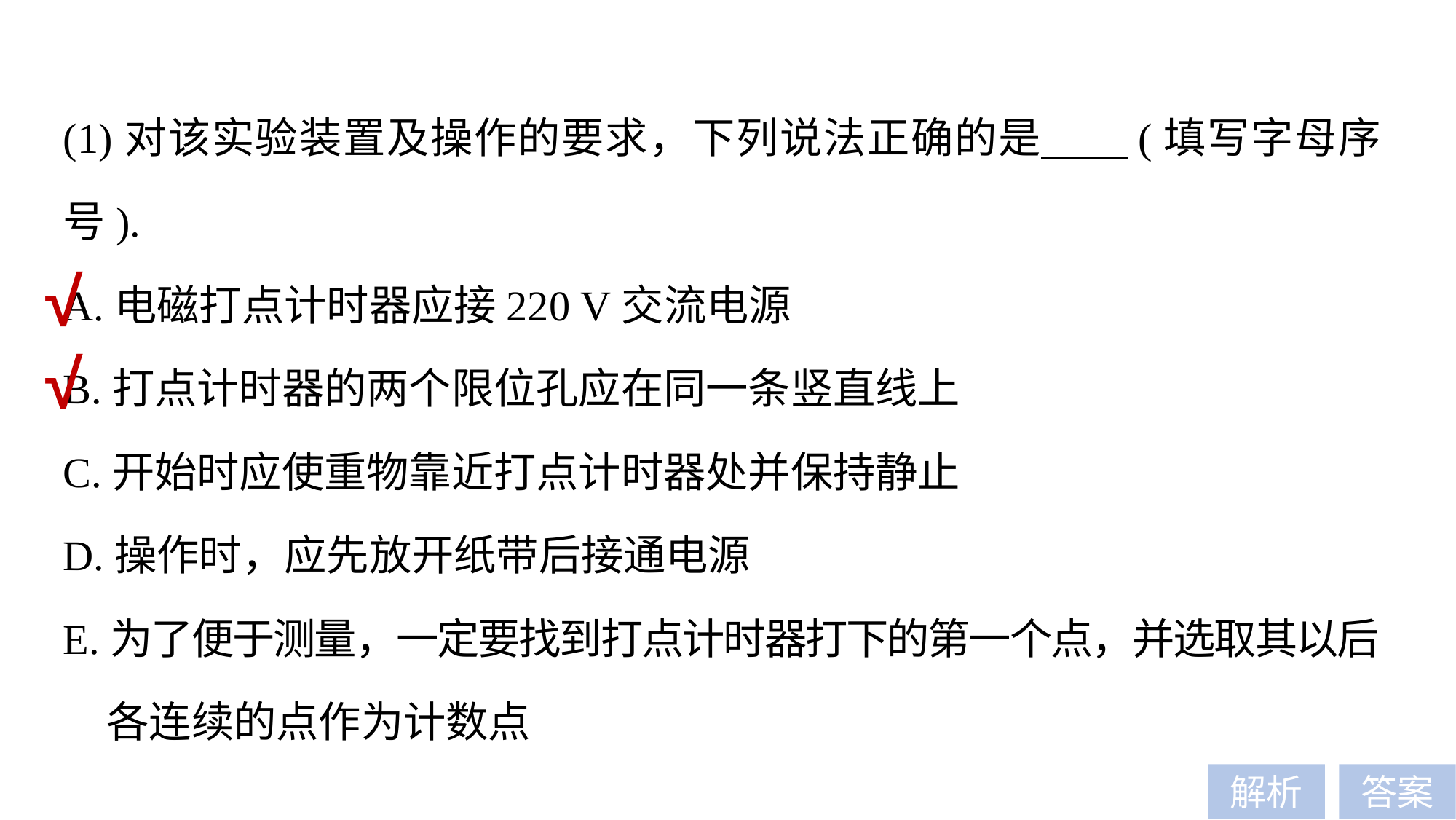

(1)对该实验装置及操作的要求，下列说法正确的是        (填写字母序号).
A.电磁打点计时器应接220 V交流电源
B.打点计时器的两个限位孔应在同一条竖直线上
C.开始时应使重物靠近打点计时器处并保持静止
D.操作时，应先放开纸带后接通电源
E.为了便于测量，一定要找到打点计时器打下的第一个点，并选取其以后
    各连续的点作为计数点
√
√
解析
答案